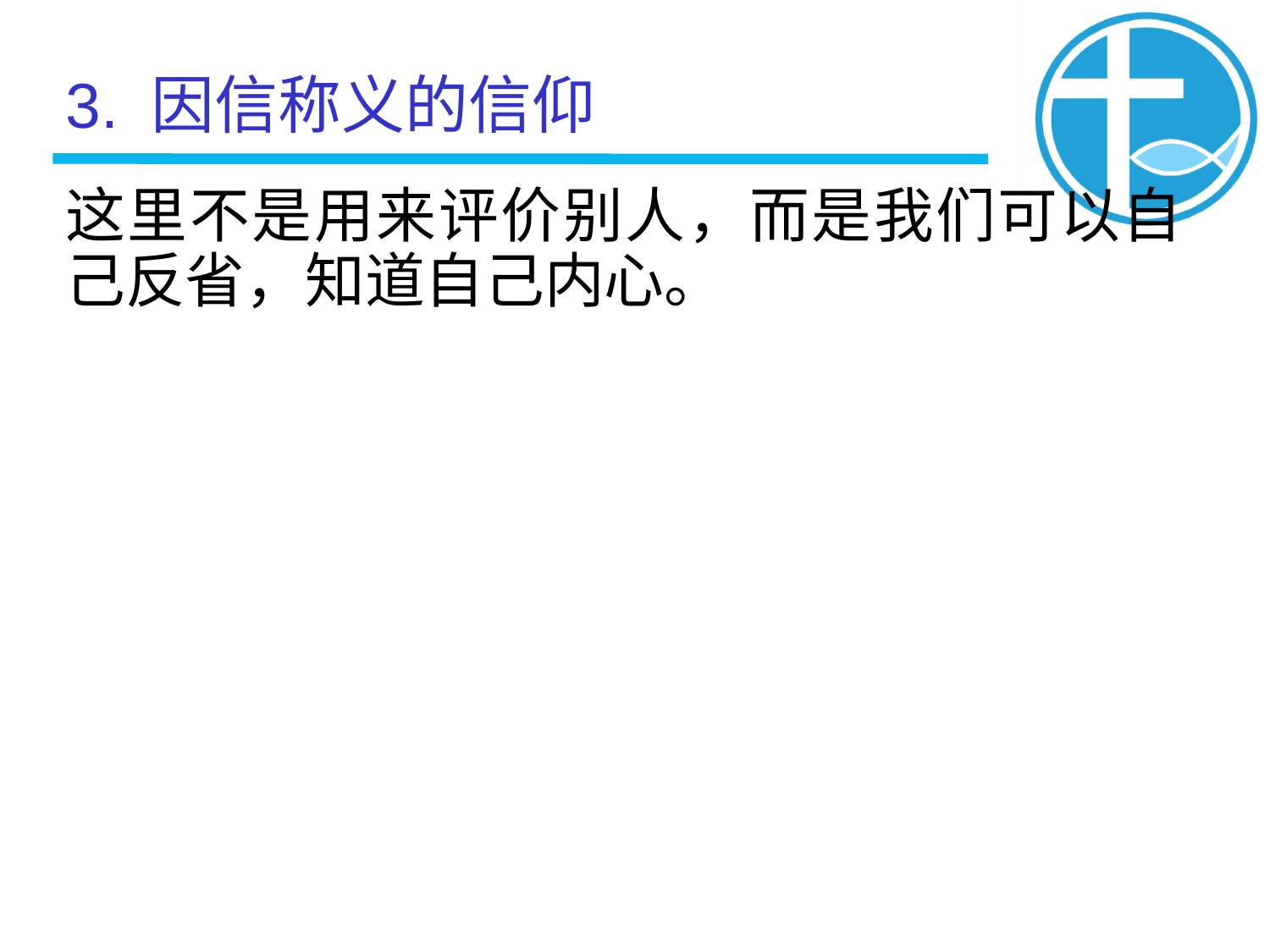

3. 因信称义的信仰
这里不是用来评价别人，而是我们可以自己反省，知道自己内心。